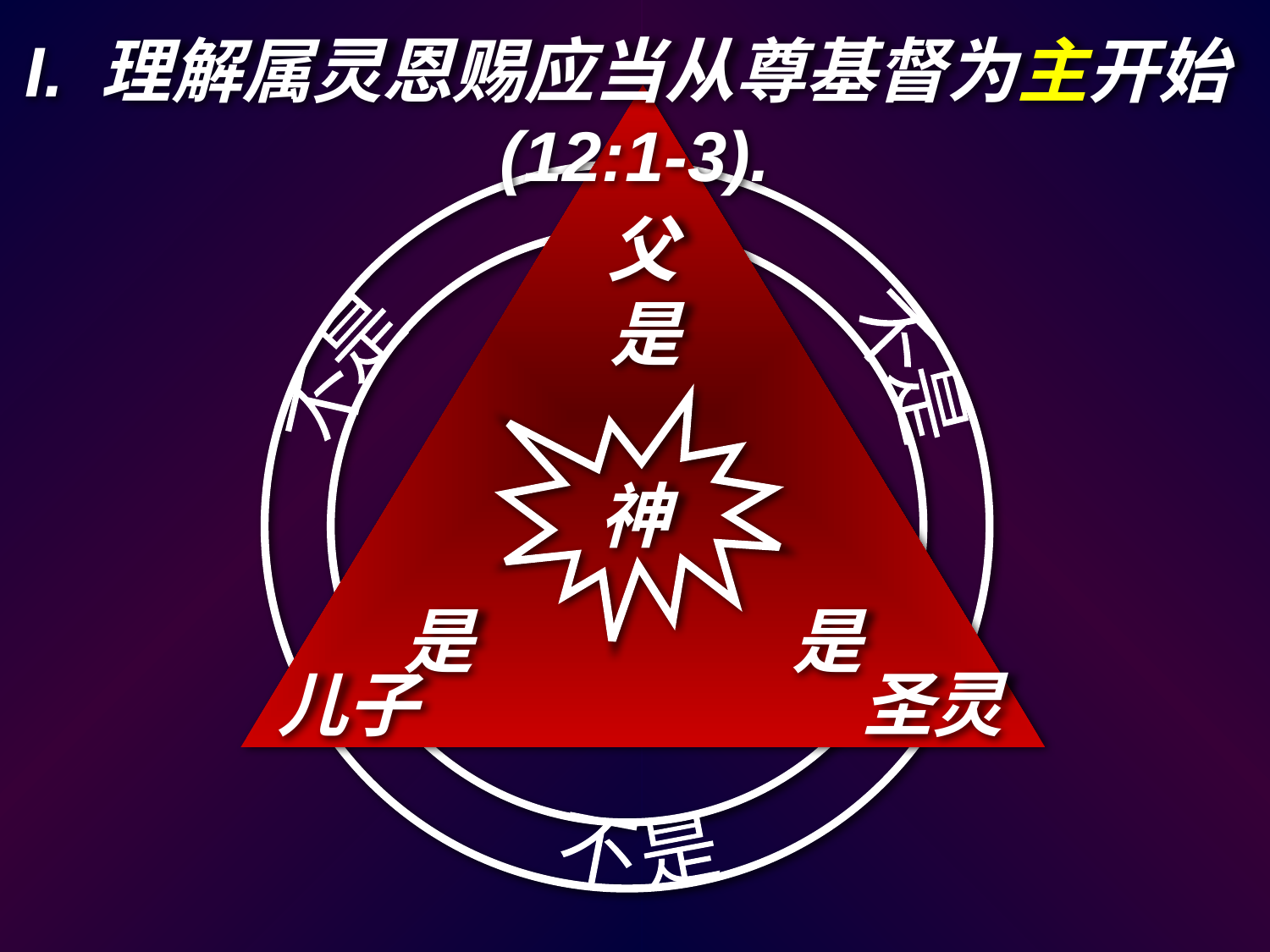

I. 理解属灵恩赐应当从尊基督为主开始(12:1-3).

父
是
不是
不是

神
是
是
儿子
圣灵
不是